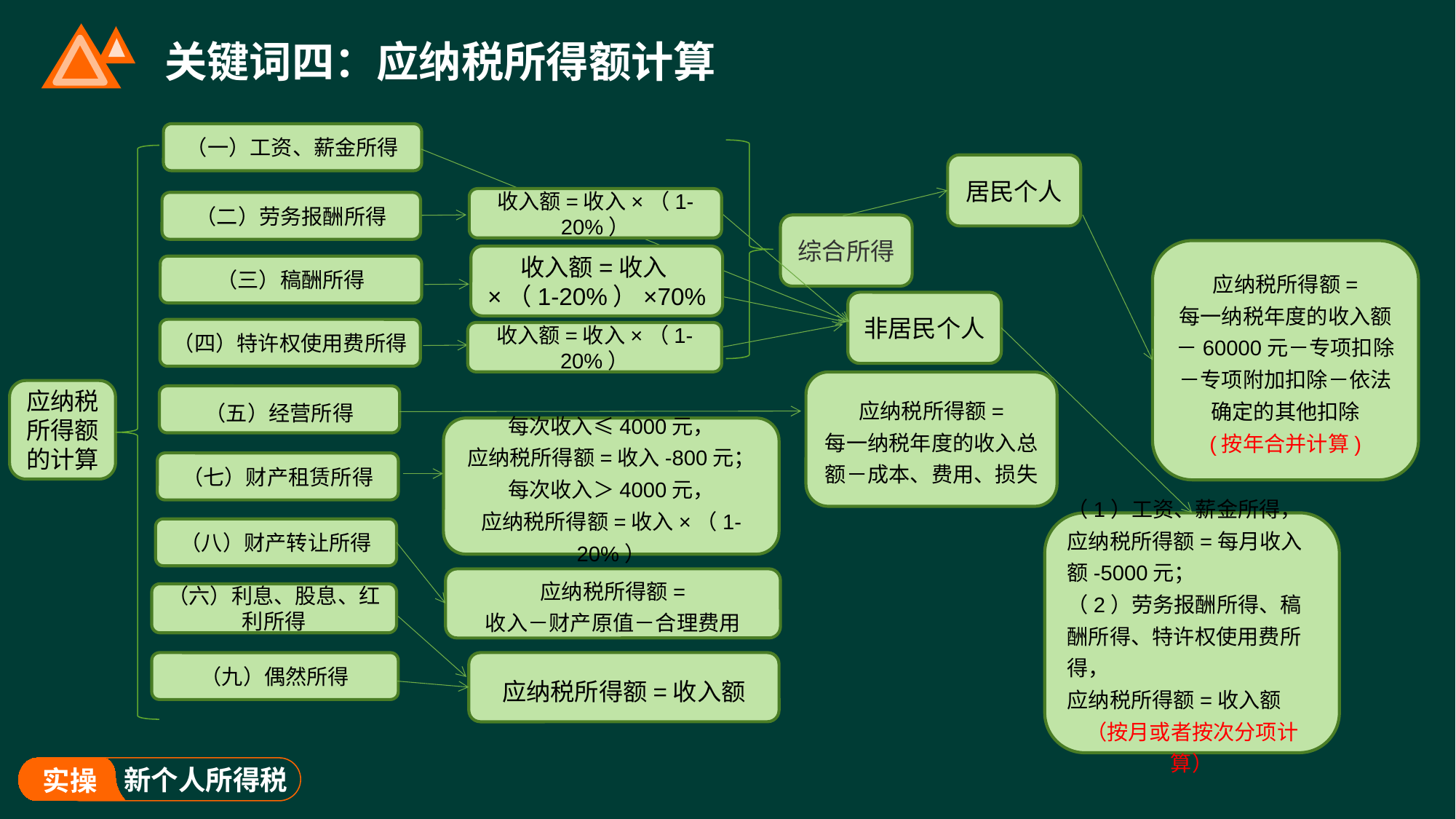

# 关键词四：应纳税所得额计算
（一）工资、薪金所得

居民个人
收入额=收入×（1-20%）
（二）劳务报酬所得

综合所得

应纳税所得额=
每一纳税年度的收入额－60000元－专项扣除－专项附加扣除－依法确定的其他扣除
(按年合并计算)
收入额=收入×（1-20%）×70%
（三）稿酬所得
非居民个人
（四）特许权使用费所得
收入额=收入×（1-20%）

应纳税所得额=
每一纳税年度的收入总额－成本、费用、损失
应纳税所得额的计算
（五）经营所得

每次收入≤4000元，
应纳税所得额=收入-800元；
每次收入＞4000元，
应纳税所得额=收入×（1-20%）
（七）财产租赁所得

（1）工资、薪金所得，
应纳税所得额=每月收入额-5000元；
（2）劳务报酬所得、稿酬所得、特许权使用费所得，
应纳税所得额=收入额
（按月或者按次分项计算）
（八）财产转让所得
应纳税所得额=
收入－财产原值－合理费用

（六）利息、股息、红利所得
应纳税所得额=收入额
（九）偶然所得